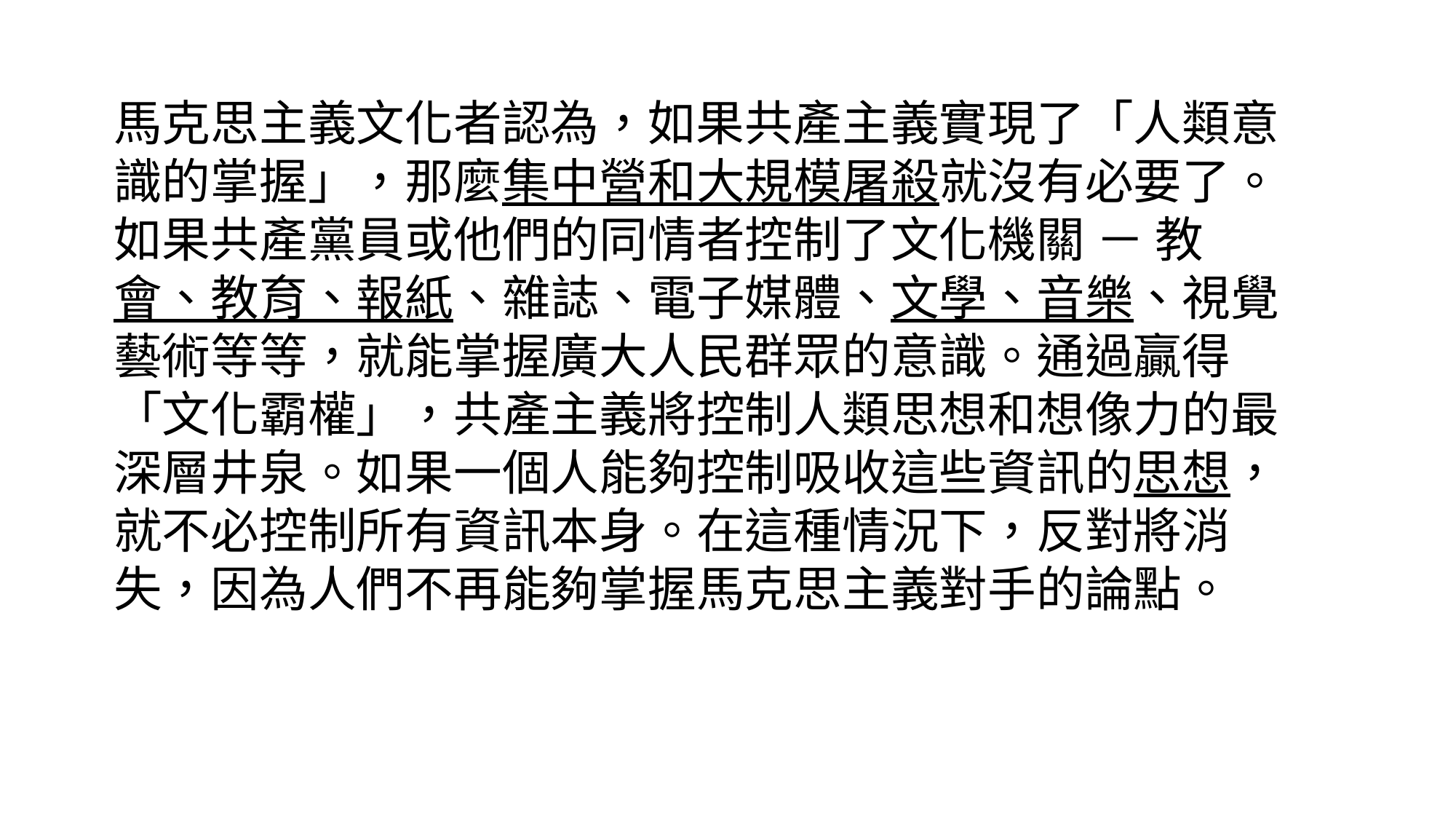

馬克思主義文化者認為，如果共產主義實現了「人類意識的掌握」，那麼集中營和大規模屠殺就沒有必要了。如果共產黨員或他們的同情者控制了文化機關 － 教會、教育、報紙、雜誌、電子媒體、文學、音樂、視覺藝術等等，就能掌握廣大人民群眾的意識。通過贏得「文化霸權」，共產主義將控制人類思想和想像力的最深層井泉。如果一個人能夠控制吸收這些資訊的思想，就不必控制所有資訊本身。在這種情況下，反對將消失，因為人們不再能夠掌握馬克思主義對手的論點。